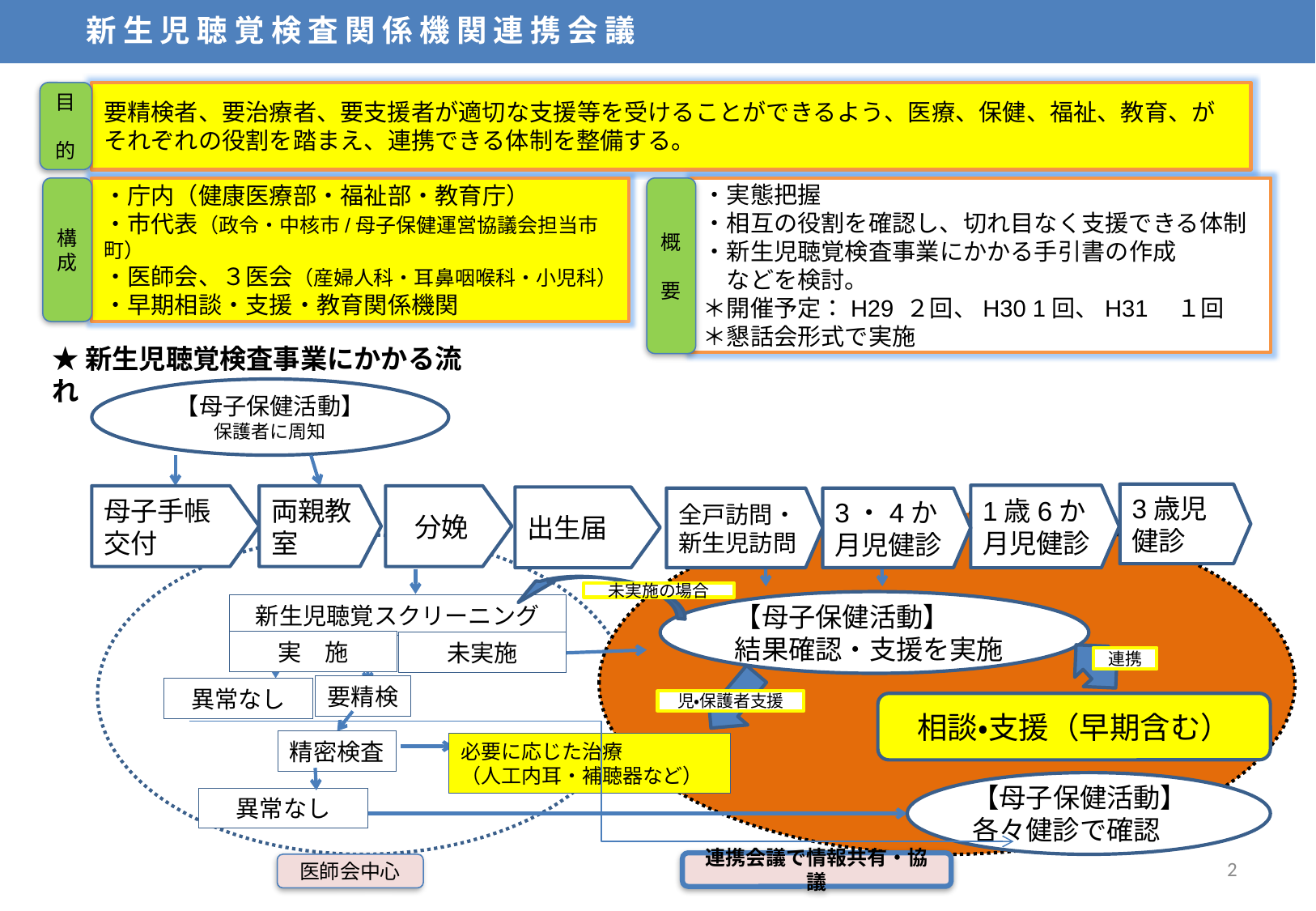

新生児聴覚検査関係機関連携会議
目　的
要精検者、要治療者、要支援者が適切な支援等を受けることができるよう、医療、保健、福祉、教育、がそれぞれの役割を踏まえ、連携できる体制を整備する。
構成
・庁内（健康医療部・福祉部・教育庁）
・市代表（政令・中核市/母子保健運営協議会担当市町）
・医師会、３医会（産婦人科・耳鼻咽喉科・小児科）
・早期相談・支援・教育関係機関
概　要
・実態把握
・相互の役割を確認し、切れ目なく支援できる体制
・新生児聴覚検査事業にかかる手引書の作成
　などを検討。
＊開催予定：H29 ２回、H30 1回、H31　１回
＊懇話会形式で実施
★新生児聴覚検査事業にかかる流れ
【母子保健活動】
保護者に周知
3歳児健診
1歳6か月児健診
母子手帳交付
両親教室
分娩
出生届
全戸訪問・新生児訪問
3・4か月児健診

【母子保健活動】
結果確認・支援を実施
新生児聴覚スクリーニング
実　施
未実施
要精検
異常なし
精密検査
必要に応じた治療
（人工内耳・補聴器など）
異常なし
未実施の場合

連携

児・保護者支援
相談・支援（早期含む）
【母子保健活動】
各々健診で確認
連携会議で情報共有・協議
医師会中心
2